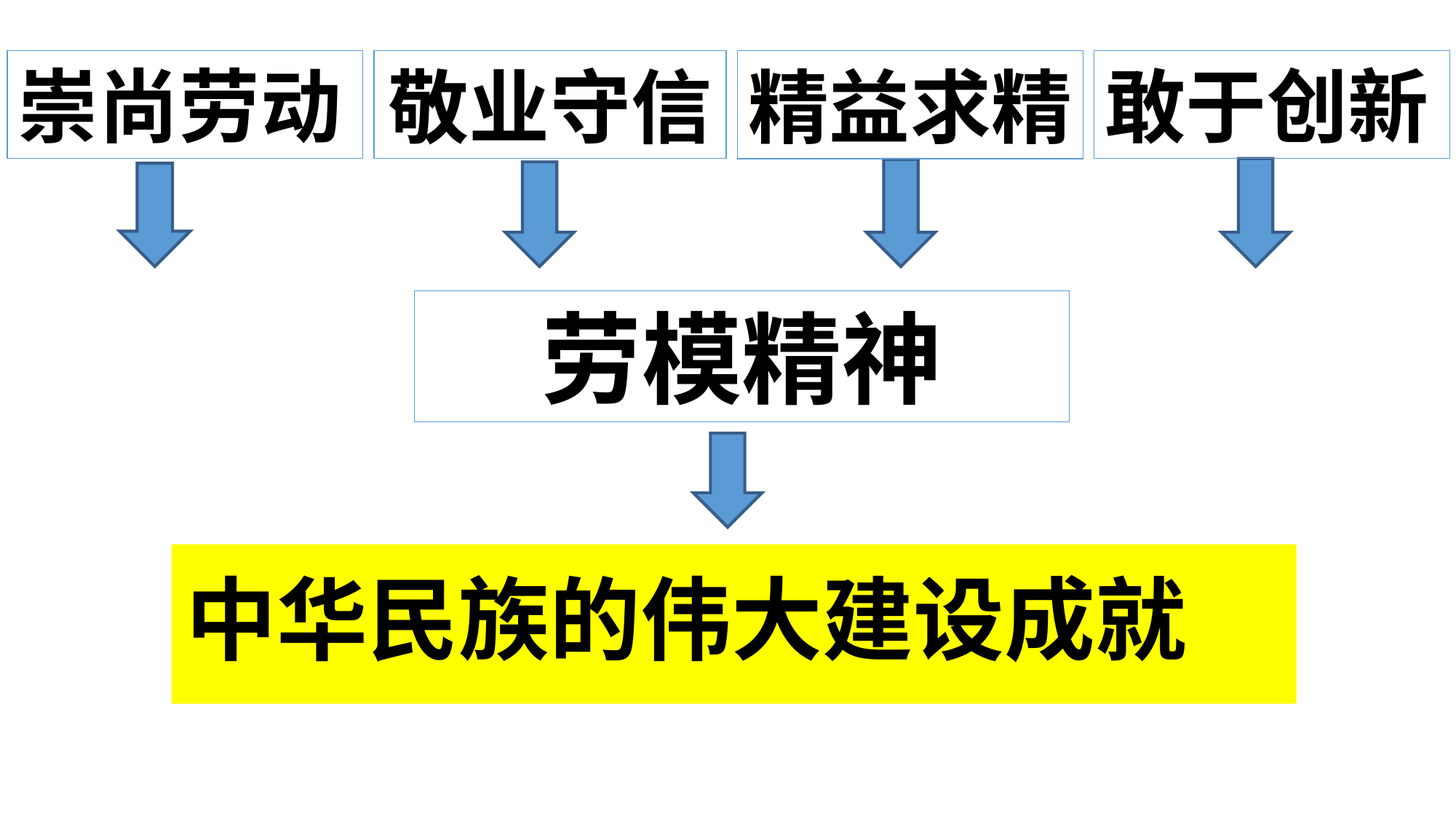

敬业守信
崇尚劳动
敢于创新
精益求精

劳模精神

# 中华民族的伟大建设成就